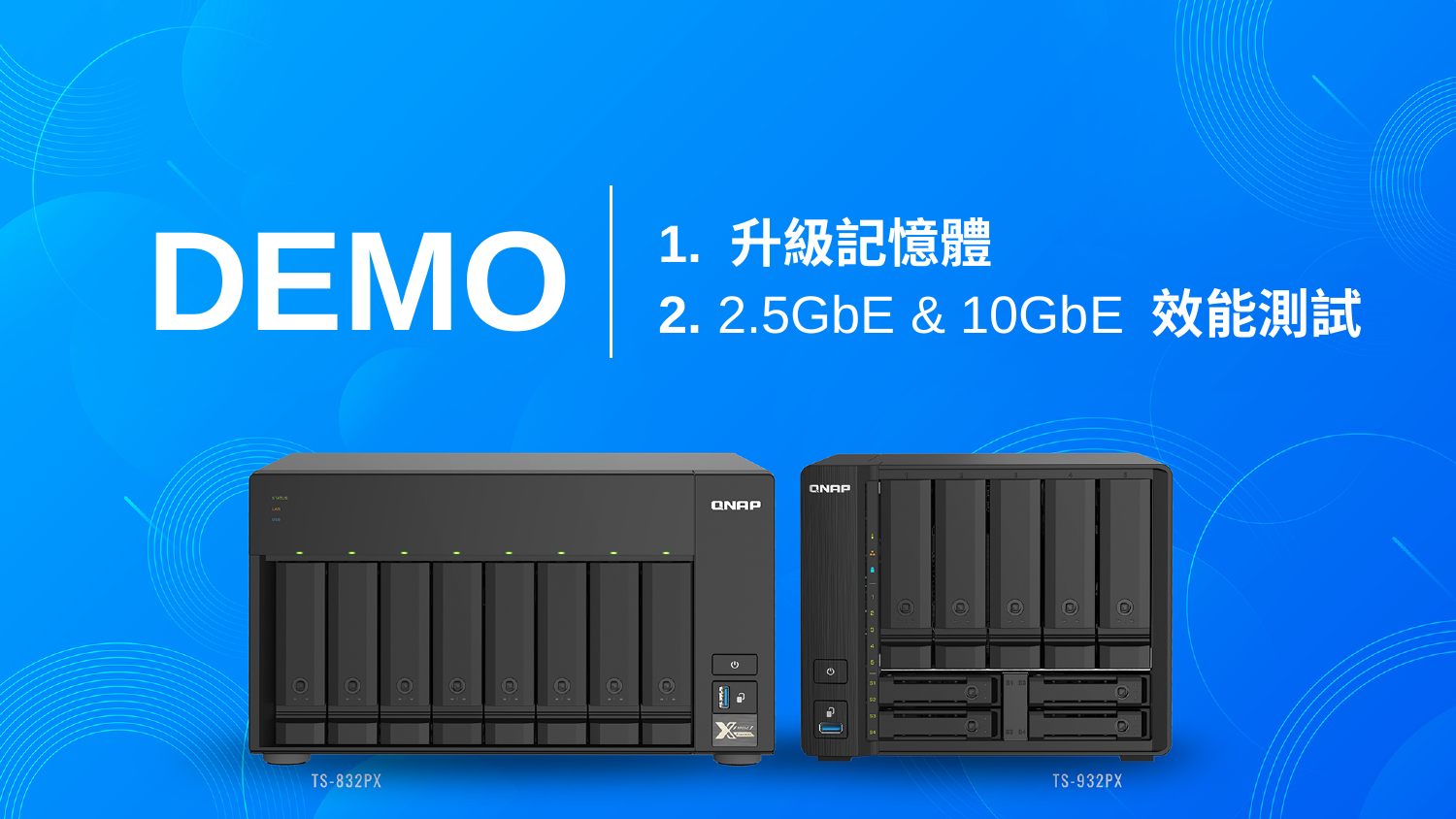

# 1. 升級記憶體 2. 2.5GbE & 10GbE 效能測試
 DEMO